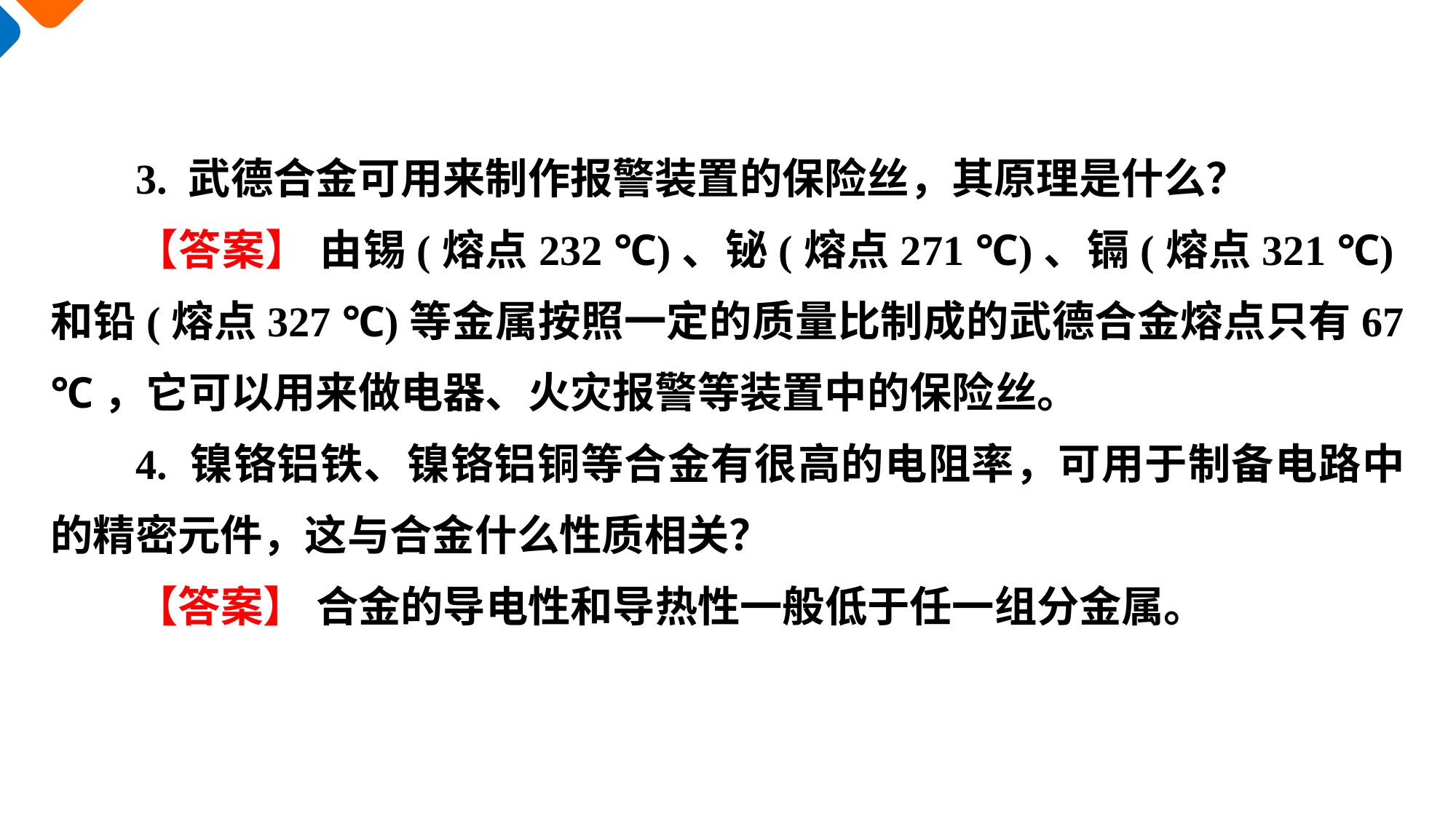

3. 武德合金可用来制作报警装置的保险丝，其原理是什么？
【答案】 由锡(熔点232 ℃)、铋(熔点271 ℃)、镉(熔点321 ℃)和铅(熔点327 ℃)等金属按照一定的质量比制成的武德合金熔点只有67 ℃，它可以用来做电器、火灾报警等装置中的保险丝。
4. 镍铬铝铁、镍铬铝铜等合金有很高的电阻率，可用于制备电路中的精密元件，这与合金什么性质相关？
【答案】 合金的导电性和导热性一般低于任一组分金属。